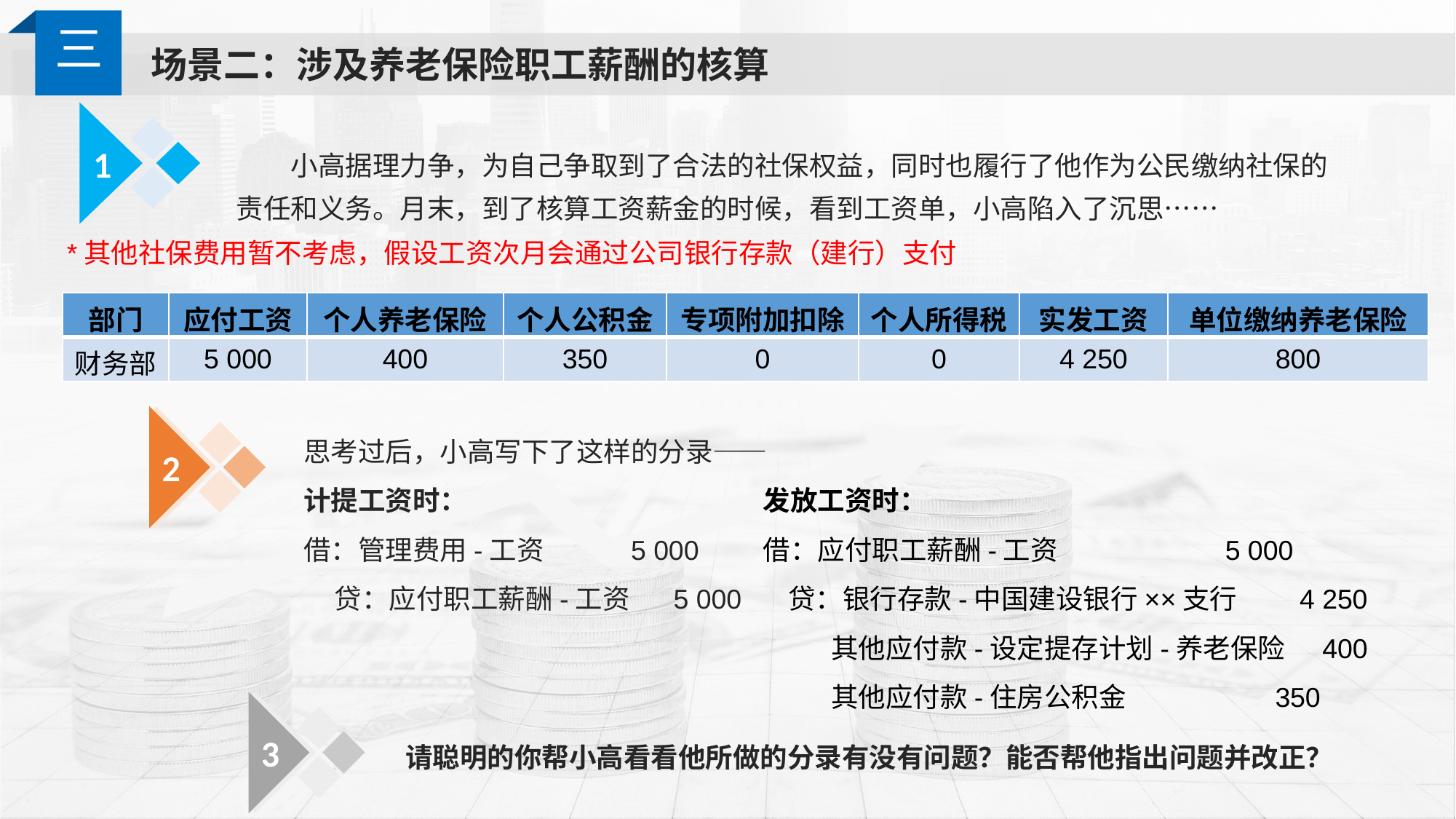

三
场景二：涉及养老保险职工薪酬的核算
1

小高据理力争，为自己争取到了合法的社保权益，同时也履行了他作为公民缴纳社保的责任和义务。月末，到了核算工资薪金的时候，看到工资单，小高陷入了沉思……
*其他社保费用暂不考虑，假设工资次月会通过公司银行存款（建行）支付
| 部门 | 应付工资 | 个人养老保险 | 个人公积金 | 专项附加扣除 | 个人所得税 | 实发工资 | 单位缴纳养老保险 |
| --- | --- | --- | --- | --- | --- | --- | --- |
| 财务部 | 5 000 | 400 | 350 | 0 | 0 | 4 250 | 800 |
2

思考过后，小高写下了这样的分录——
计提工资时：
借：管理费用-工资             5 000
    贷：应付职工薪酬-工资      5 000

发放工资时：
借：应付职工薪酬-工资                          5 000
   贷：银行存款-中国建设银行××支行         4 250
          其他应付款-设定提存计划-养老保险     400
          其他应付款-住房公积金                       350

3

请聪明的你帮小高看看他所做的分录有没有问题？能否帮他指出问题并改正？